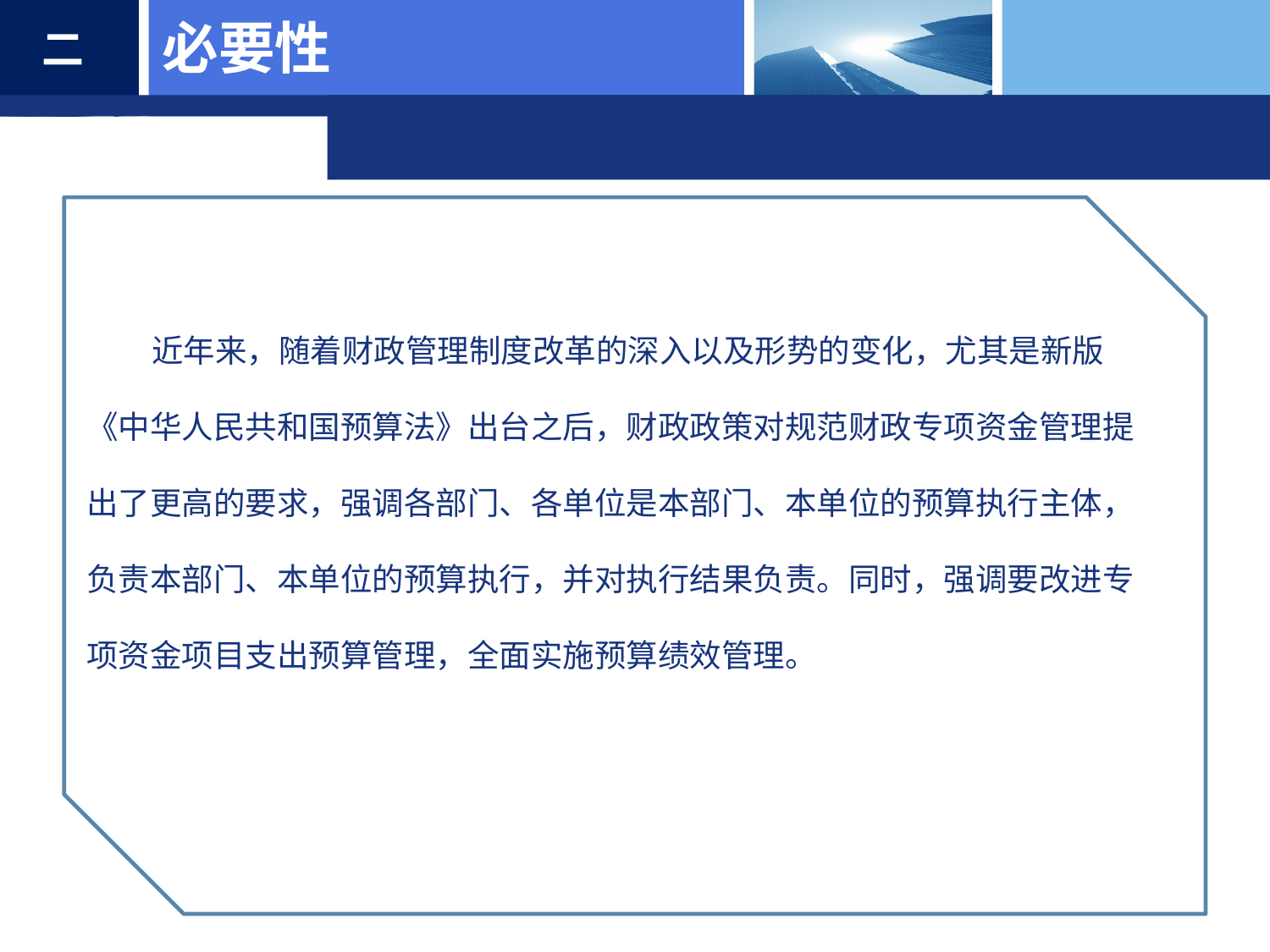

必要性
二

        近年来，随着财政管理制度改革的深入以及形势的变化，尤其是新版《中华人民共和国预算法》出台之后，财政政策对规范财政专项资金管理提出了更高的要求，强调各部门、各单位是本部门、本单位的预算执行主体，负责本部门、本单位的预算执行，并对执行结果负责。同时，强调要改进专项资金项目支出预算管理，全面实施预算绩效管理。

4